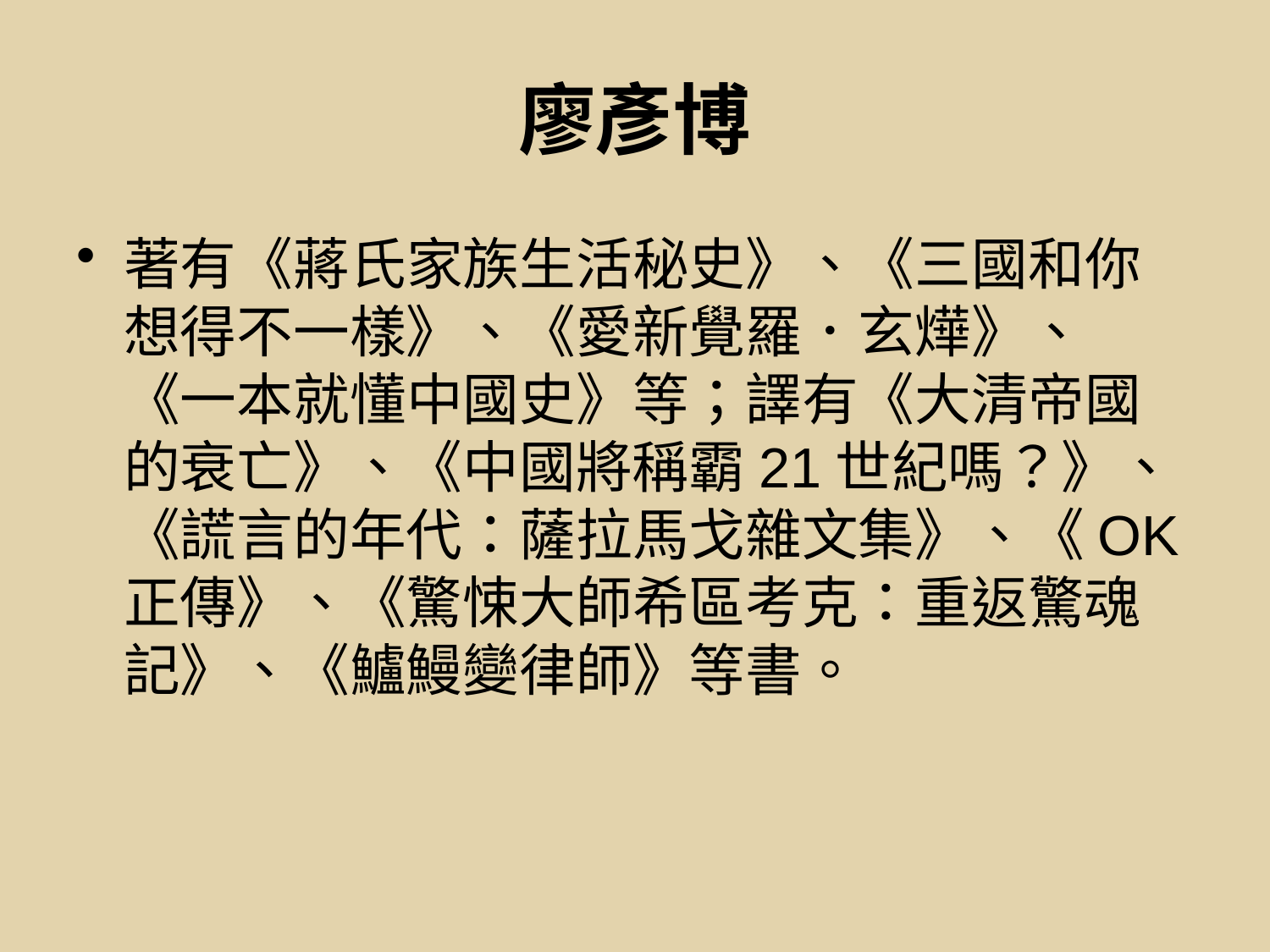

# 廖彥博
著有《蔣氏家族生活秘史》、《三國和你想得不一樣》、《愛新覺羅．玄燁》、《一本就懂中國史》等；譯有《大清帝國的衰亡》、《中國將稱霸21世紀嗎？》、《謊言的年代：薩拉馬戈雜文集》、《OK正傳》、《驚悚大師希區考克：重返驚魂記》、《鱸鰻變律師》等書。